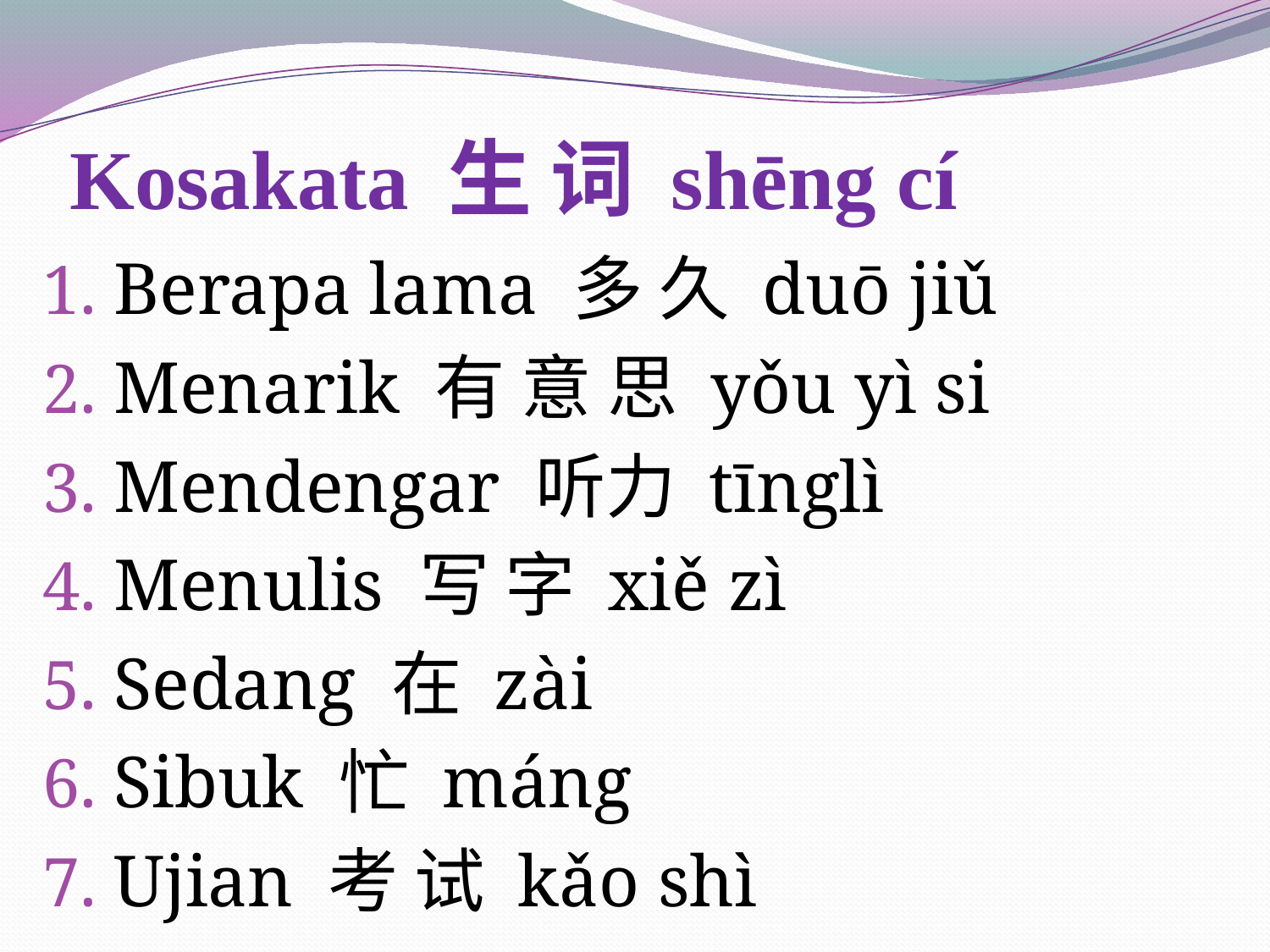

# Kosakata 生 词 shēng cí
Berapa lama 多 久 duō jiǔ
Menarik 有 意 思 yǒu yì si
Mendengar 听力 tīnglì
Menulis 写 字 xiě zì
Sedang 在 zài
Sibuk 忙 máng
Ujian 考 试 kǎo shì